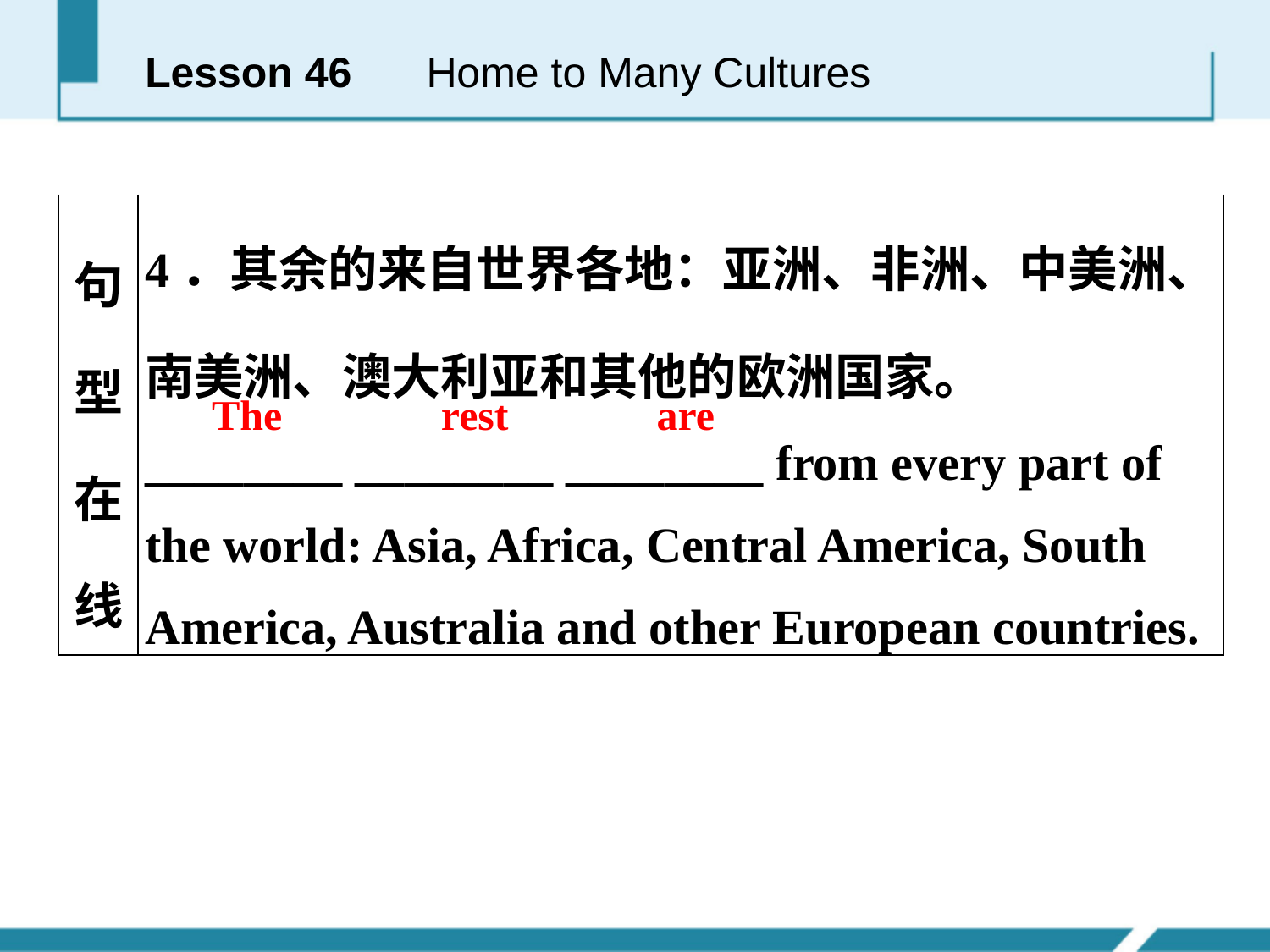

Lesson 46 　Home to Many Cultures
| 句型在线 | 4．其余的来自世界各地：亚洲、非洲、中美洲、南美洲、澳大利亚和其他的欧洲国家。 \_\_\_\_\_\_\_\_ \_\_\_\_\_\_\_\_ \_\_\_\_\_\_\_\_ from every part of the world: Asia, Africa, Central America, South America, Australia and other European countries. |
| --- | --- |
The               rest              are